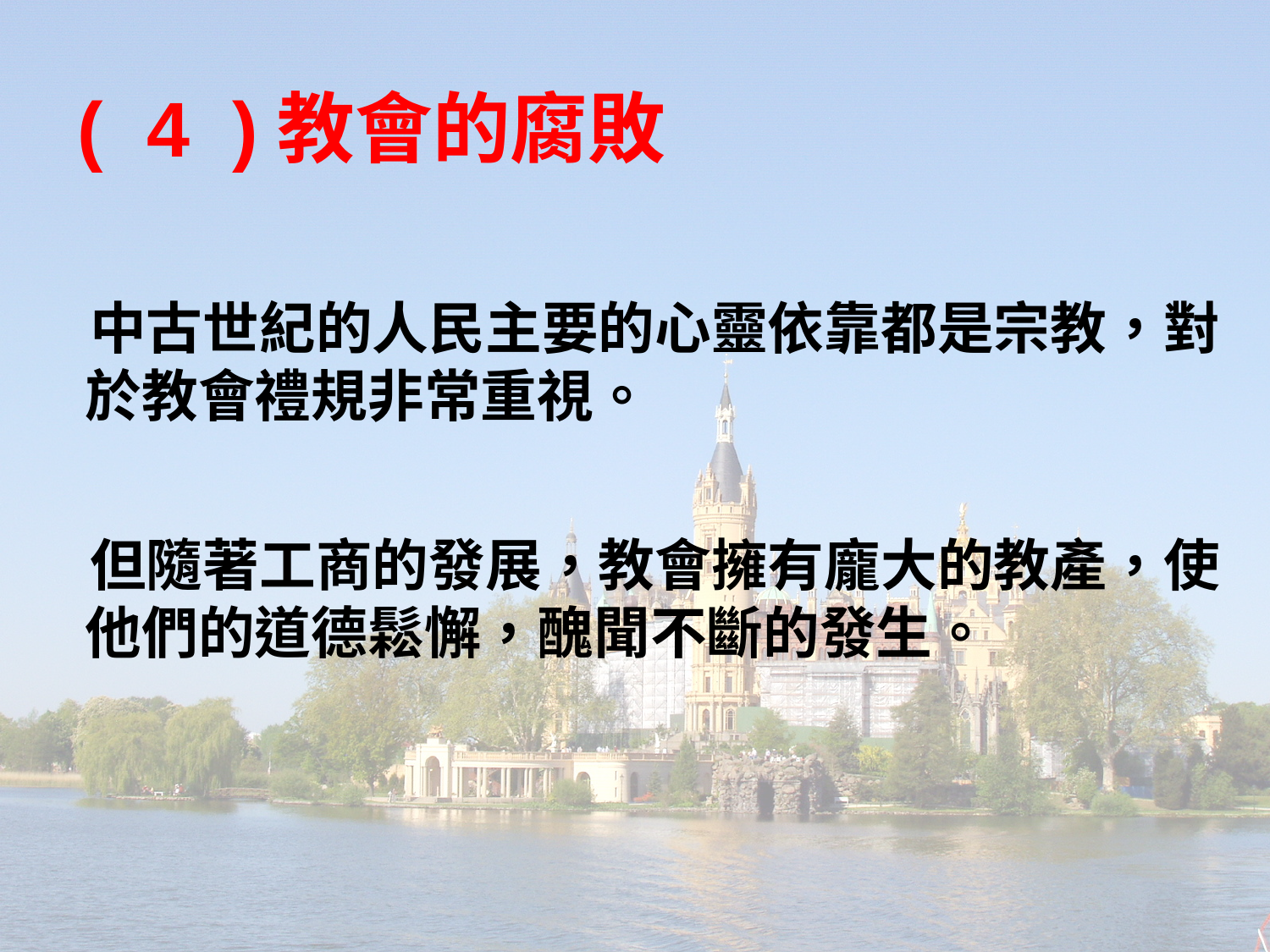

# (  4  )教會的腐敗
   中古世紀的人民主要的心靈依靠都是宗教，對於教會禮規非常重視。

   但隨著工商的發展，教會擁有龐大的教產，使他們的道德鬆懈，醜聞不斷的發生。